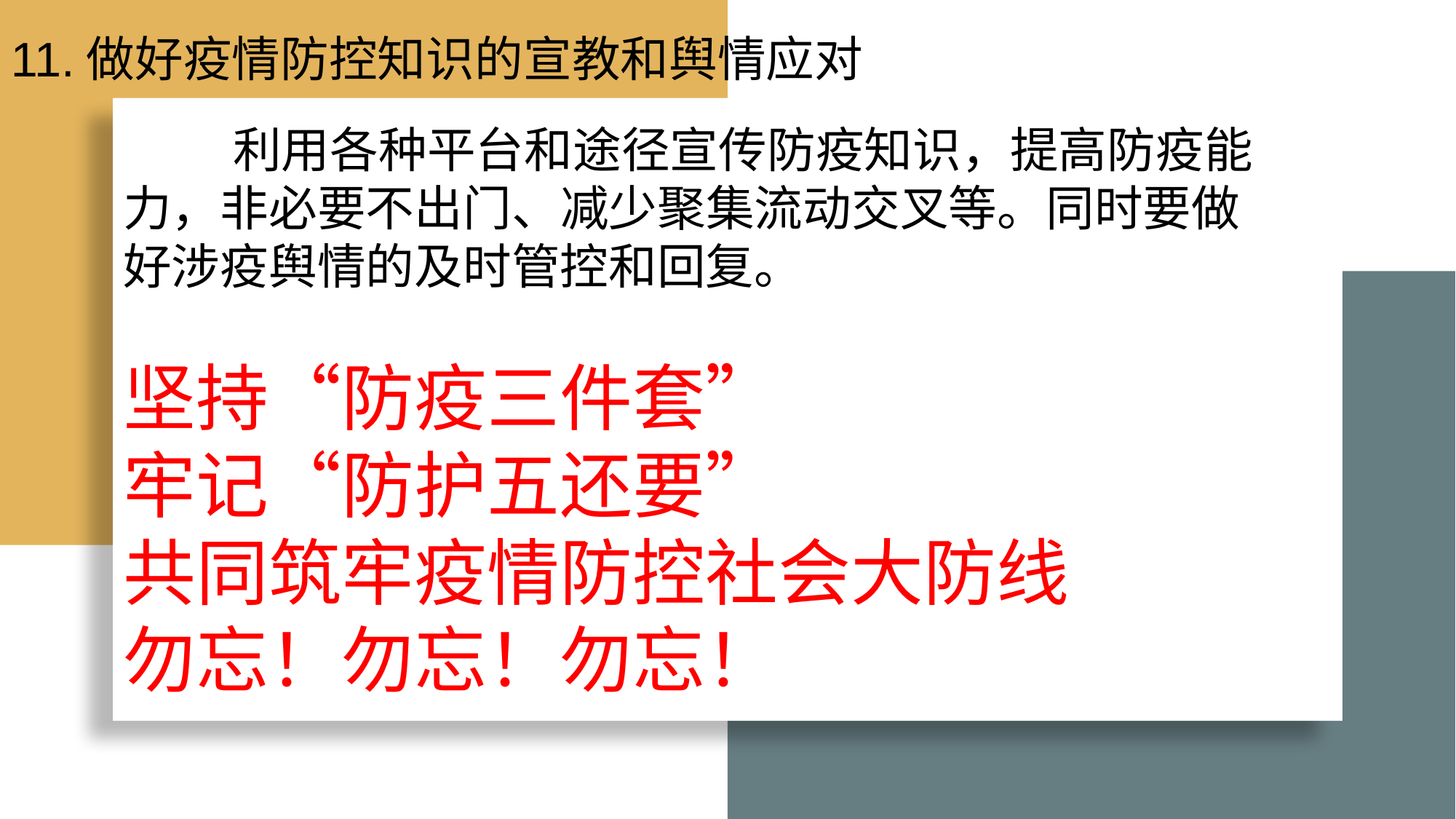

11.做好疫情防控知识的宣教和舆情应对
         利用各种平台和途径宣传防疫知识，提高防疫能力，非必要不出门、减少聚集流动交叉等。同时要做好涉疫舆情的及时管控和回复。

坚持“防疫三件套”
牢记“防护五还要”
共同筑牢疫情防控社会大防线  
勿忘！勿忘！勿忘！